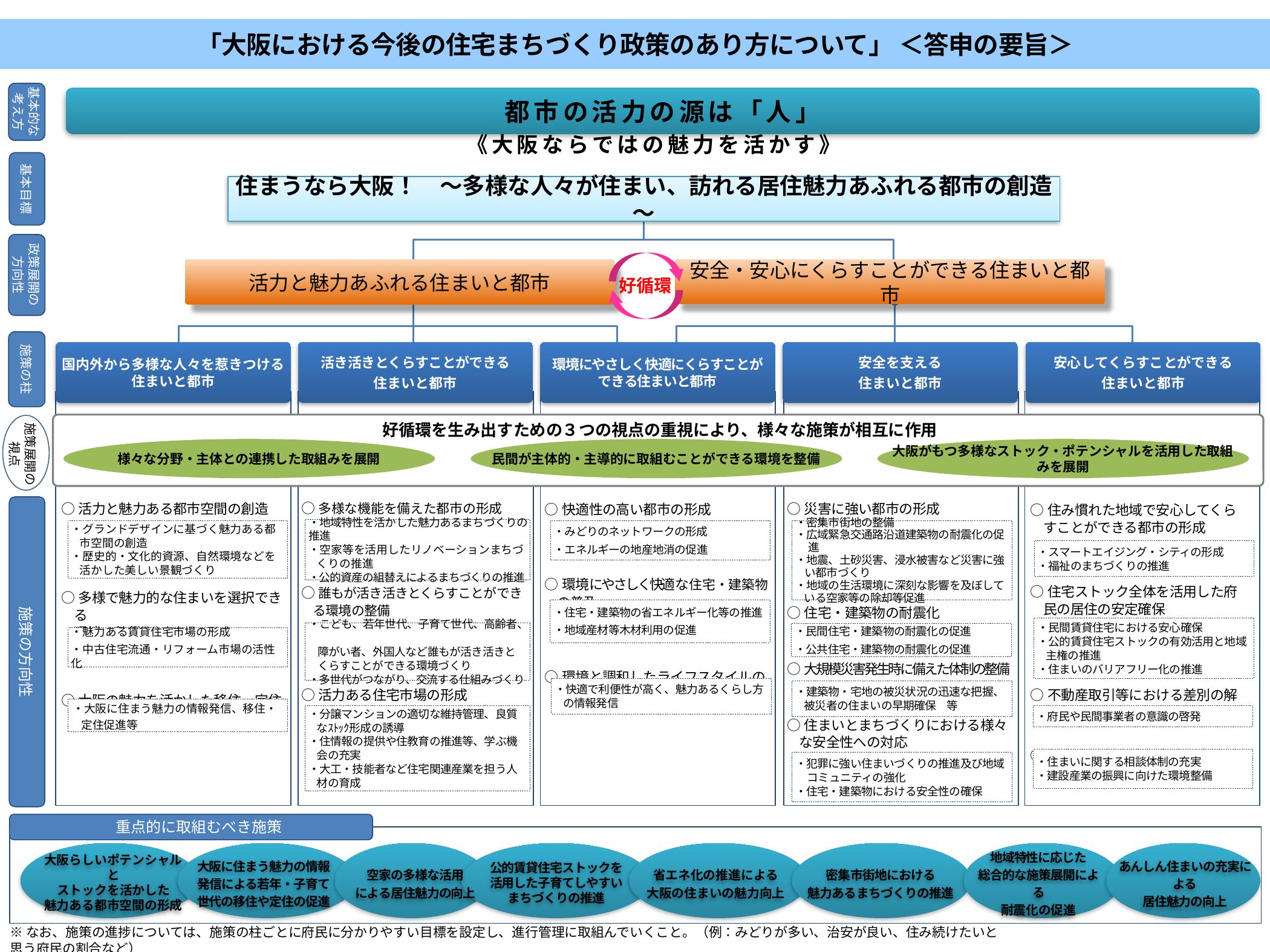

「大阪における今後の住宅まちづくり政策のあり方について」 ＜答申の要旨＞
基本的な
考え方
都市の活力の源は「人」
《大阪ならではの魅力を活かす》
基本目標
住まうなら大阪！　～多様な人々が住まい、訪れる居住魅力あふれる都市の創造～
政策展開の
方向性

安全・安心にくらすことができる住まいと都市
活力と魅力あふれる住まいと都市

好循環

施策の柱
国内外から多様な人々を惹きつける
住まいと都市
活き活きとくらすことができる
住まいと都市
環境にやさしく快適にくらすことができる住まいと都市
安全を支える
住まいと都市
安心してくらすことができる
住まいと都市

好循環を生み出すための３つの視点の重視により、様々な施策が相互に作用

施策展開の
視点

大阪がもつ多様なストック・ポテンシャルを活用した取組みを展開
様々な分野・主体との連携した取組みを展開
民間が主体的・主導的に取組むことができる環境を整備
施策の方向性
○多様な機能を備えた都市の形成

○誰もが活き活きとくらすことができる環境の整備

○活力ある住宅市場の形成

○活力と魅力ある都市空間の創造

○多様で魅力的な住まいを選択できる
環境の整備

○大阪の魅力を活かした移住・定住促進
○快適性の高い都市の形成

○環境にやさしく快適な住宅・建築物の普及

○環境と調和したライフスタイルの普及

○住み慣れた地域で安心してくらすことができる都市の形成

○住宅ストック全体を活用した府民の居住の安定確保

○不動産取引等における差別の解消

○健全な住宅関連産業の育成

○災害に強い都市の形成

○住宅・建築物の耐震化

○大規模災害発生時に備えた体制の整備

○住まいとまちづくりにおける様々な安全性への対応
・地域特性を活かした魅力あるまちづくりの推進
・空家等を活用したリノベーションまちづくりの推進
・公的資産の組替えによるまちづくりの推進
・みどりのネットワークの形成
・エネルギーの地産地消の促進
・グランドデザインに基づく魅力ある都市空間の創造
・歴史的・文化的資源、自然環境などを活かした美しい景観づくり
・密集市街地の整備
・広域緊急交通路沿道建築物の耐震化の促進
・地震、土砂災害、浸水被害など災害に強い都市づくり
・地域の生活環境に深刻な影響を及ぼしている空家等の除却等促進
・スマートエイジング・シティの形成
・福祉のまちづくりの推進
・住宅・建築物の省エネルギー化等の推進
・地域産材等木材利用の促進
・民間賃貸住宅における安心確保
・公的賃貸住宅ストックの有効活用と地域主権の推進
・住まいのバリアフリー化の推進
・こども、若年世代、子育て世代、高齢者、
障がい者、外国人など誰もが活き活きと
くらすことができる環境づくり
・多世代がつながり、交流する仕組みづくり
・民間住宅・建築物の耐震化の促進
・公共住宅・建築物の耐震化の促進
・魅力ある賃貸住宅市場の形成
・中古住宅流通・リフォーム市場の活性化
・快適で利便性が高く、魅力あるくらし方の情報発信
・建築物・宅地の被災状況の迅速な把握、
被災者の住まいの早期確保　等
・大阪に住まう魅力の情報発信、移住・定住促進等
・分譲マンションの適切な維持管理、良質なｽﾄｯｸ形成の誘導
・住情報の提供や住教育の推進等、学ぶ機会の充実
・大工・技能者など住宅関連産業を担う人材の育成
・府民や民間事業者の意識の啓発
・住まいに関する相談体制の充実
・建設産業の振興に向けた環境整備
・犯罪に強い住まいづくりの推進及び地域コミュニティの強化
・住宅・建築物における安全性の確保
　重点的に取組むべき施策

公的賃貸住宅ストックを
活用した子育てしやすい
まちづくりの推進
大阪に住まう魅力の情報
発信による若年・子育て世代の移住や定住の促進
密集市街地における
魅力あるまちづくりの推進
大阪らしいポテンシャルと
ストックを活かした
魅力ある都市空間の形成
地域特性に応じた
総合的な施策展開による
耐震化の促進
あんしん住まいの充実による
居住魅力の向上
空家の多様な活用
による居住魅力の向上
省エネ化の推進による
大阪の住まいの魅力向上
※なお、施策の進捗については、施策の柱ごとに府民に分かりやすい目標を設定し、進行管理に取組んでいくこと。（例：みどりが多い、治安が良い、住み続けたいと思う府民の割合など）